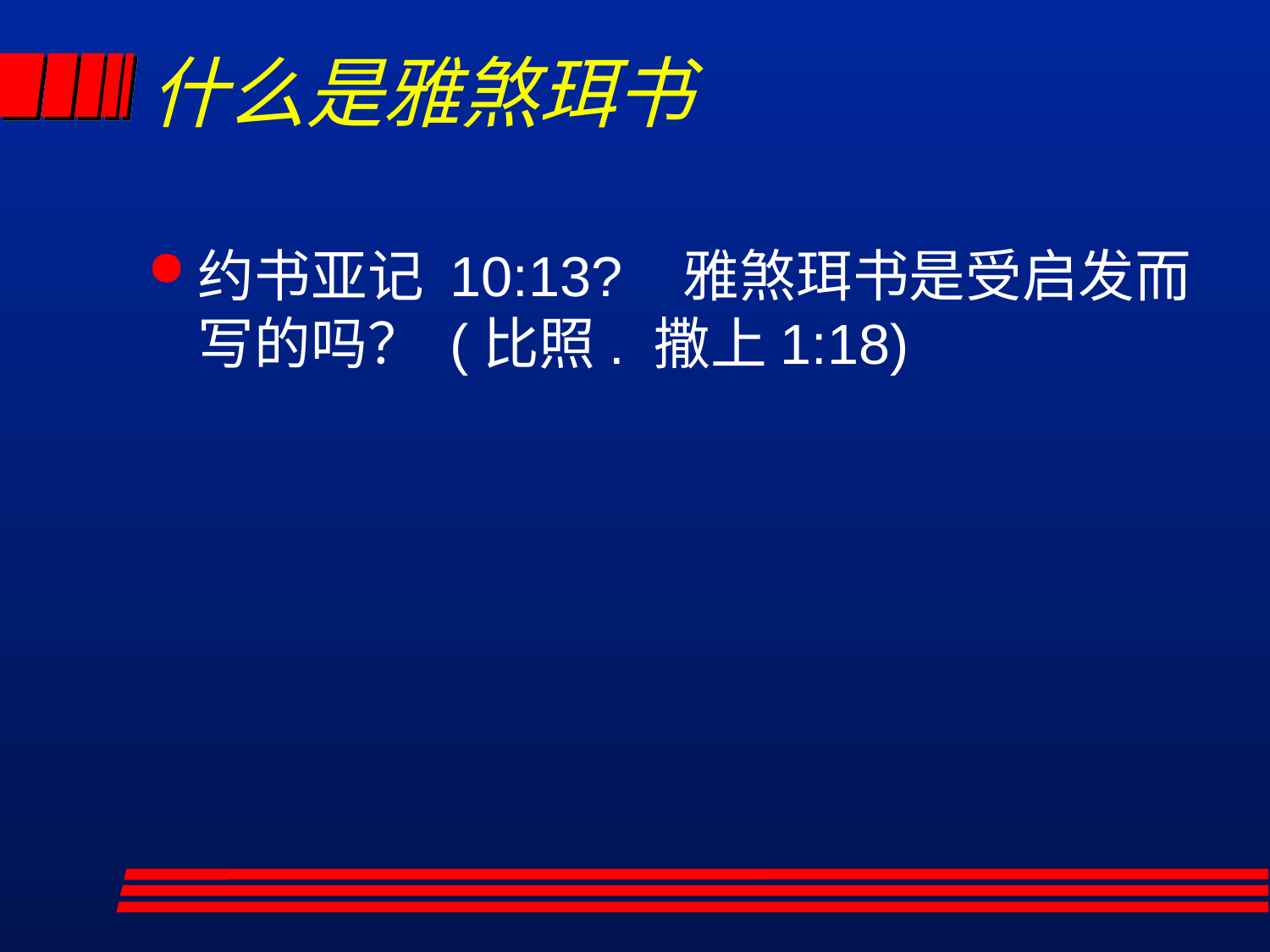

# 什么是雅煞珥书
约书亚记 10:13?   雅煞珥书是受启发而写的吗？ (比照. 撒上1:18)